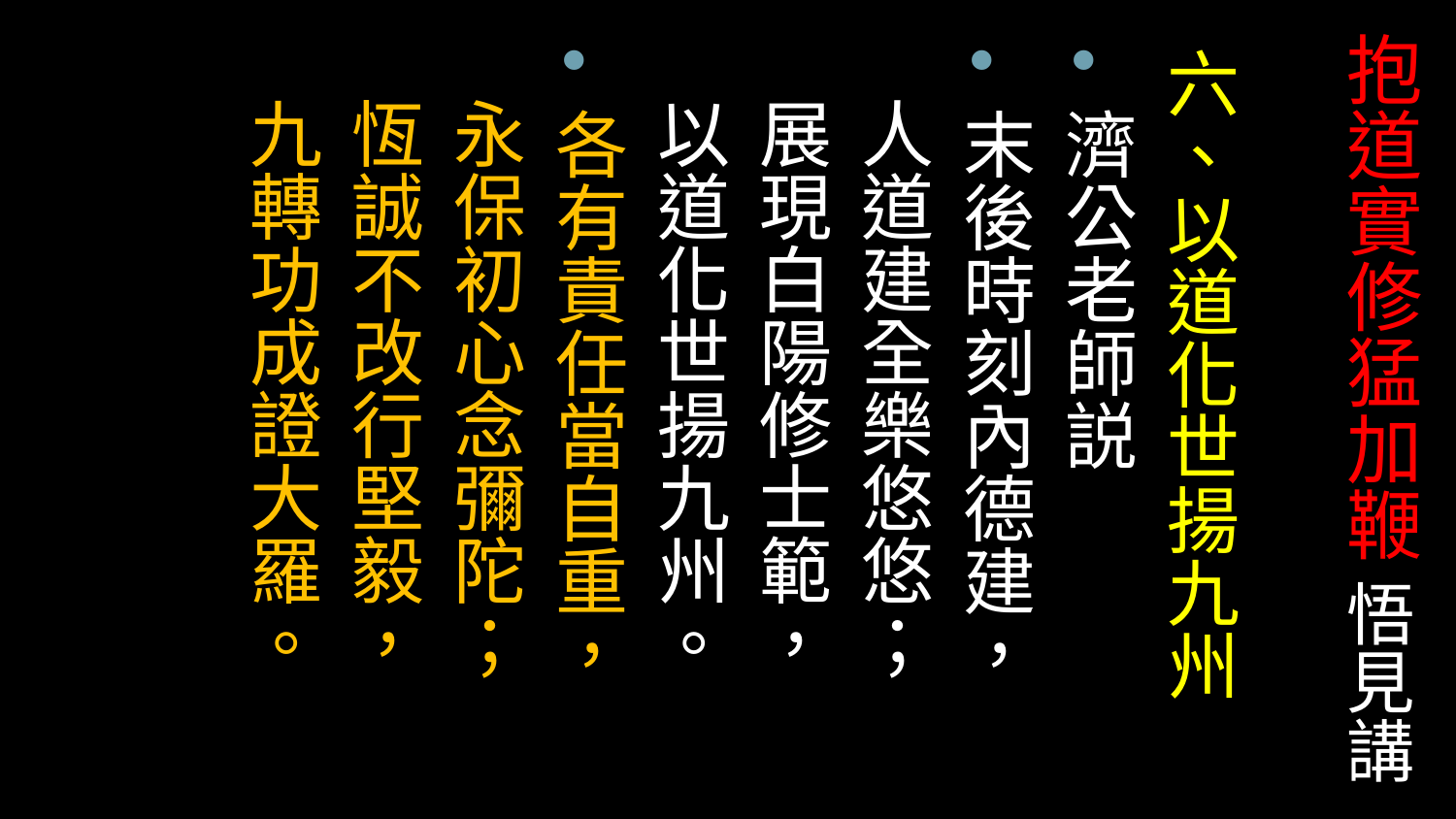

# 抱道實修猛加鞭 悟見講
六、以道化世揚九州
濟公老師説
末後時刻內德建，
  人道建全樂悠悠；
  展現白陽修士範，
  以道化世揚九州。
各有責任當自重，
  永保初心念彌陀；
  恆誠不改行堅毅，
  九轉功成證大羅。